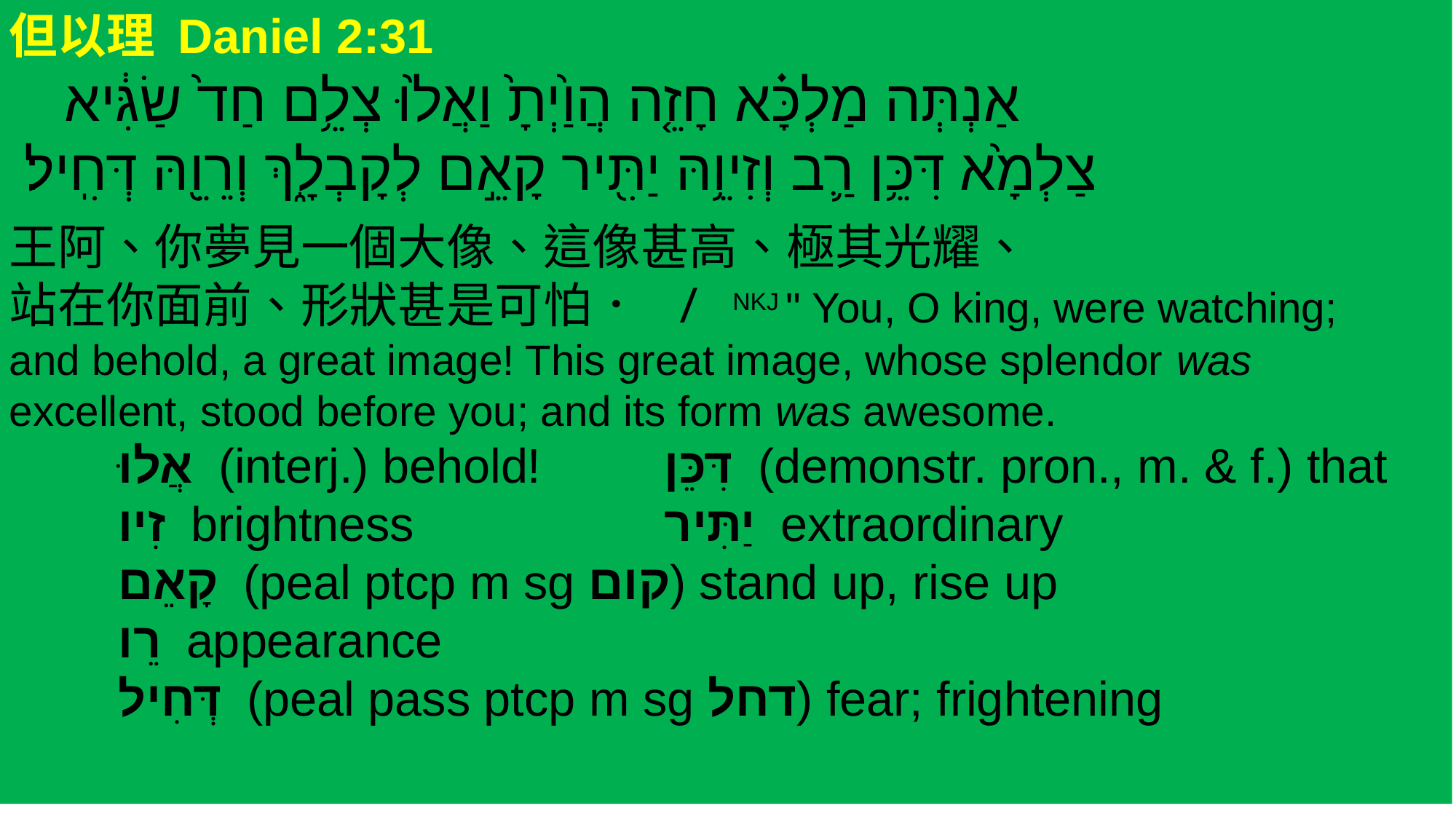

但以理 Daniel 2:31
     ‎אַנְתְּה מַלְכָּ֗א חָזֵ֤ה הֲוַ֙יְתָ֙ וַאֲל֙וּ צְלֵ֥ם חַד֙ שַׂגִּ֔יא
 צַלְמָ֙א דִּכֵּ֥ן רַ֛ב וְזִיוֵ֥הּ יַתִּ֖יר קָאֵ֣ם לְקָבְלָ֑ךְ וְרֵוֵ֖הּ דְּחִֽיל׃

王阿、你夢見一個大像、這像甚高、極其光耀、
站在你面前、形狀甚是可怕．  / NKJ " You, O king, were watching;
and behold, a great image! This great image, whose splendor was excellent, stood before you; and its form was awesome.
	אֲלוּ  (interj.) behold!		דִּכֵּן  (demonstr. pron., m. & f.) that
	זִיו  brightness			יַתִּיר  extraordinary
	קָאֵם  (peal ptcp m sg קום) stand up, rise up
	רֵו  appearance
	דְּחִיל  (peal pass ptcp m sg דחל) fear; frightening